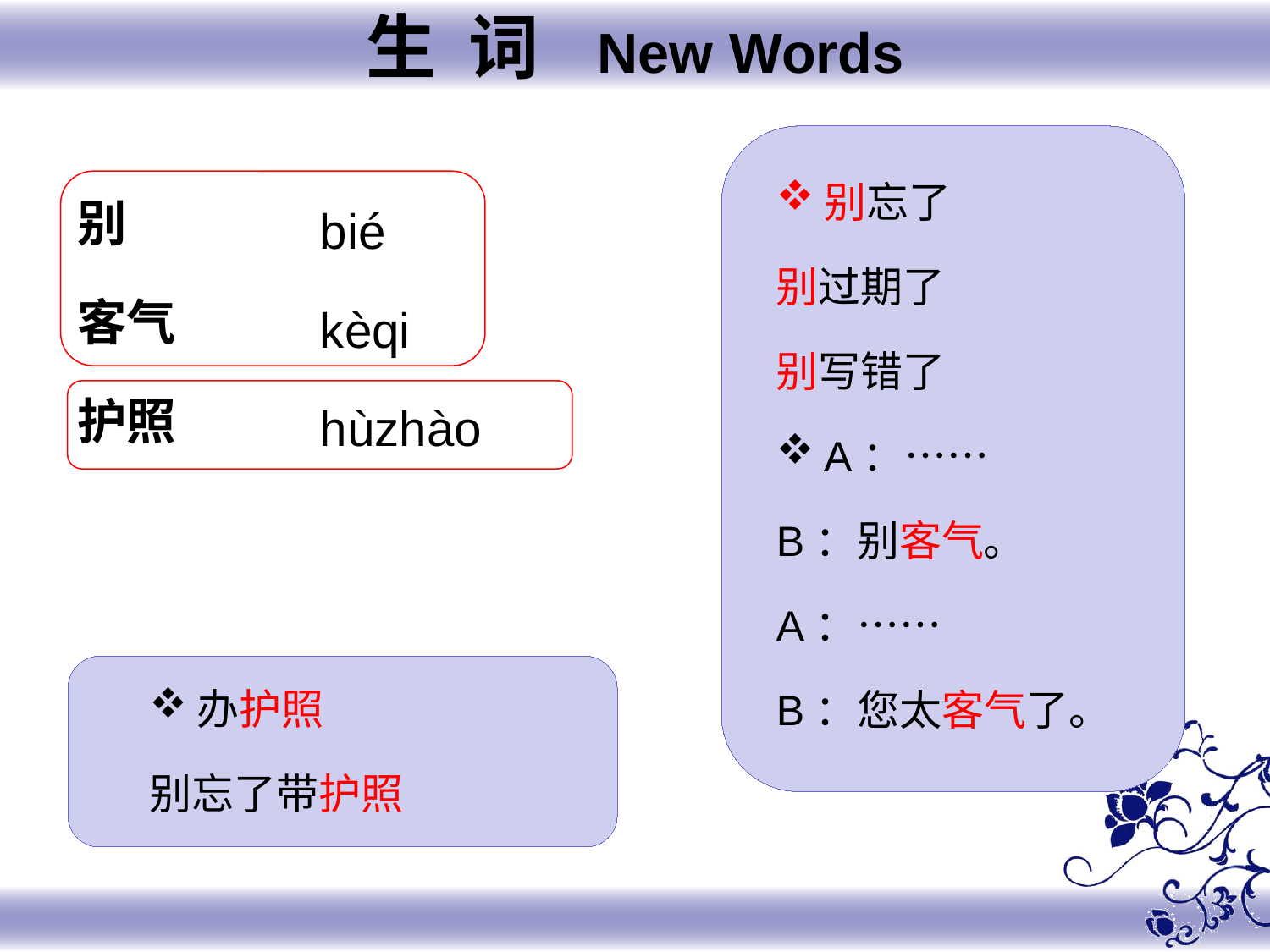

生  词   New Words

别忘了
别过期了
别写错了
A：……
B：别客气。
A：……
B：您太客气了。

别
客气
护照
bié
kèqi
hùzhào

办护照
别忘了带护照